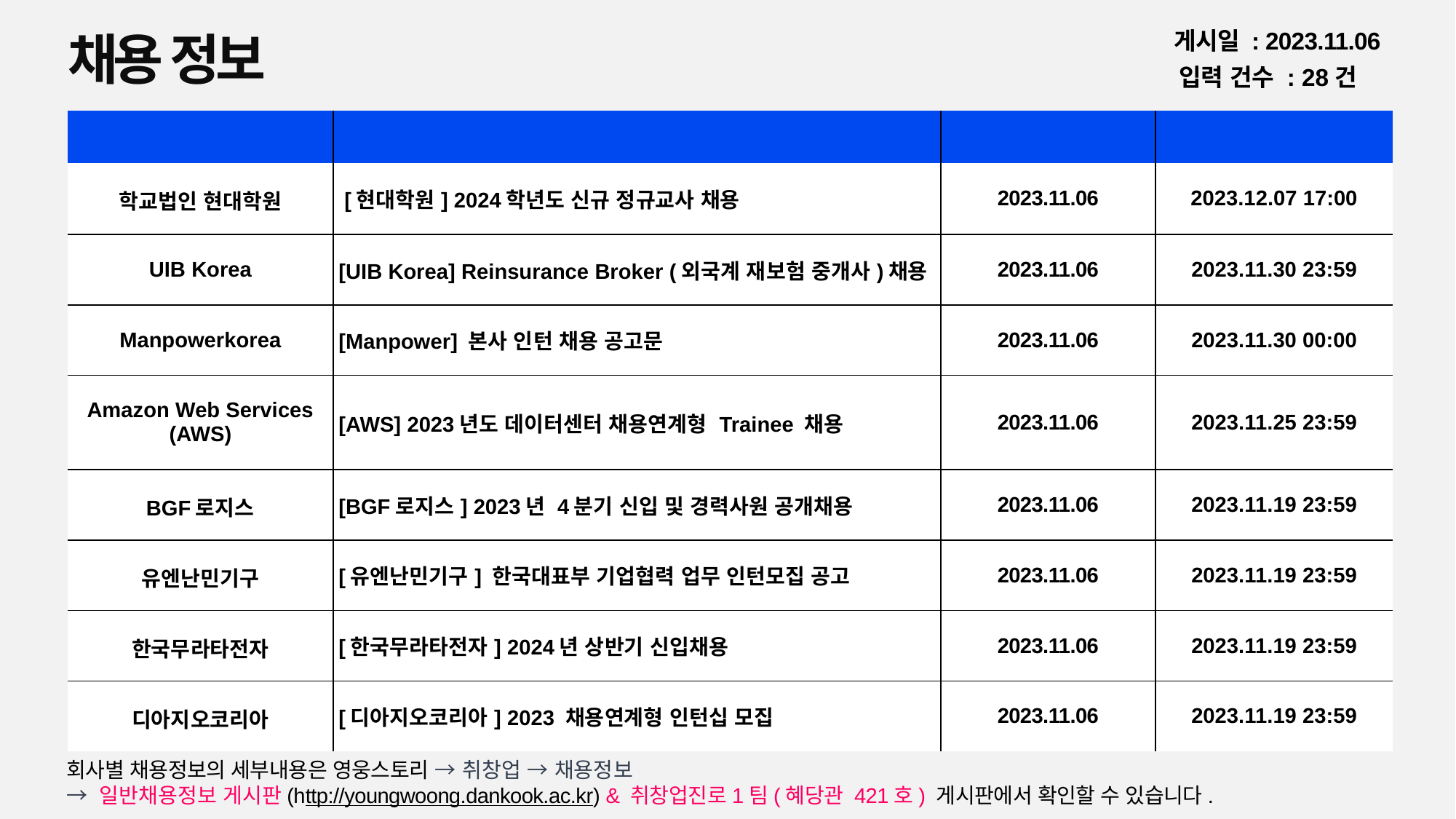

채용 정보
게시일 : 2023.11.06
입력 건수 : 28건
| 회사명 | 공고명 | 등록일 | 마감일 |
| --- | --- | --- | --- |
| 학교법인 현대학원 | [현대학원] 2024학년도 신규 정규교사 채용 | 2023.11.06 | 2023.12.07 17:00 |
| UIB Korea | [UIB Korea] Reinsurance Broker (외국계 재보험 중개사)채용 | 2023.11.06 | 2023.11.30 23:59 |
| Manpowerkorea | [Manpower] 본사 인턴 채용 공고문 | 2023.11.06 | 2023.11.30 00:00 |
| Amazon Web Services (AWS) | [AWS] 2023년도 데이터센터 채용연계형 Trainee 채용 | 2023.11.06 | 2023.11.25 23:59 |
| BGF로지스 | [BGF로지스] 2023년 4분기 신입 및 경력사원 공개채용 | 2023.11.06 | 2023.11.19 23:59 |
| 유엔난민기구 | [유엔난민기구] 한국대표부 기업협력 업무 인턴모집 공고 | 2023.11.06 | 2023.11.19 23:59 |
| 한국무라타전자 | [한국무라타전자] 2024년 상반기 신입채용 | 2023.11.06 | 2023.11.19 23:59 |
| 디아지오코리아 | [디아지오코리아] 2023 채용연계형 인턴십 모집 | 2023.11.06 | 2023.11.19 23:59 |
회사별 채용정보의 세부내용은 영웅스토리 → 취창업 → 채용정보
→ 일반채용정보 게시판(http://youngwoong.dankook.ac.kr) & 취창업진로1팀(혜당관 421호) 게시판에서 확인할 수 있습니다.